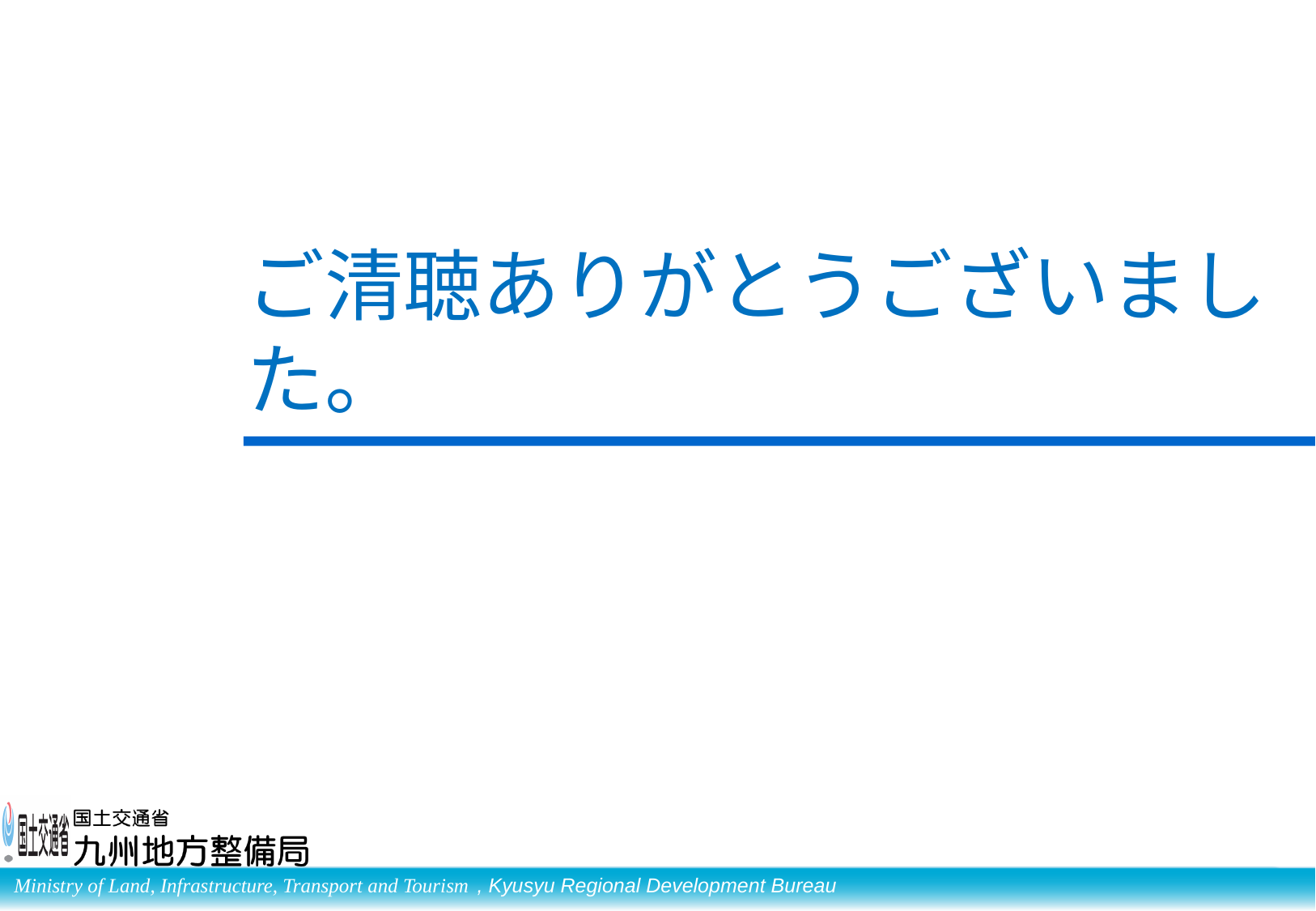

# ご清聴ありがとうございました。
, Kyusyu Regional Development Bureau